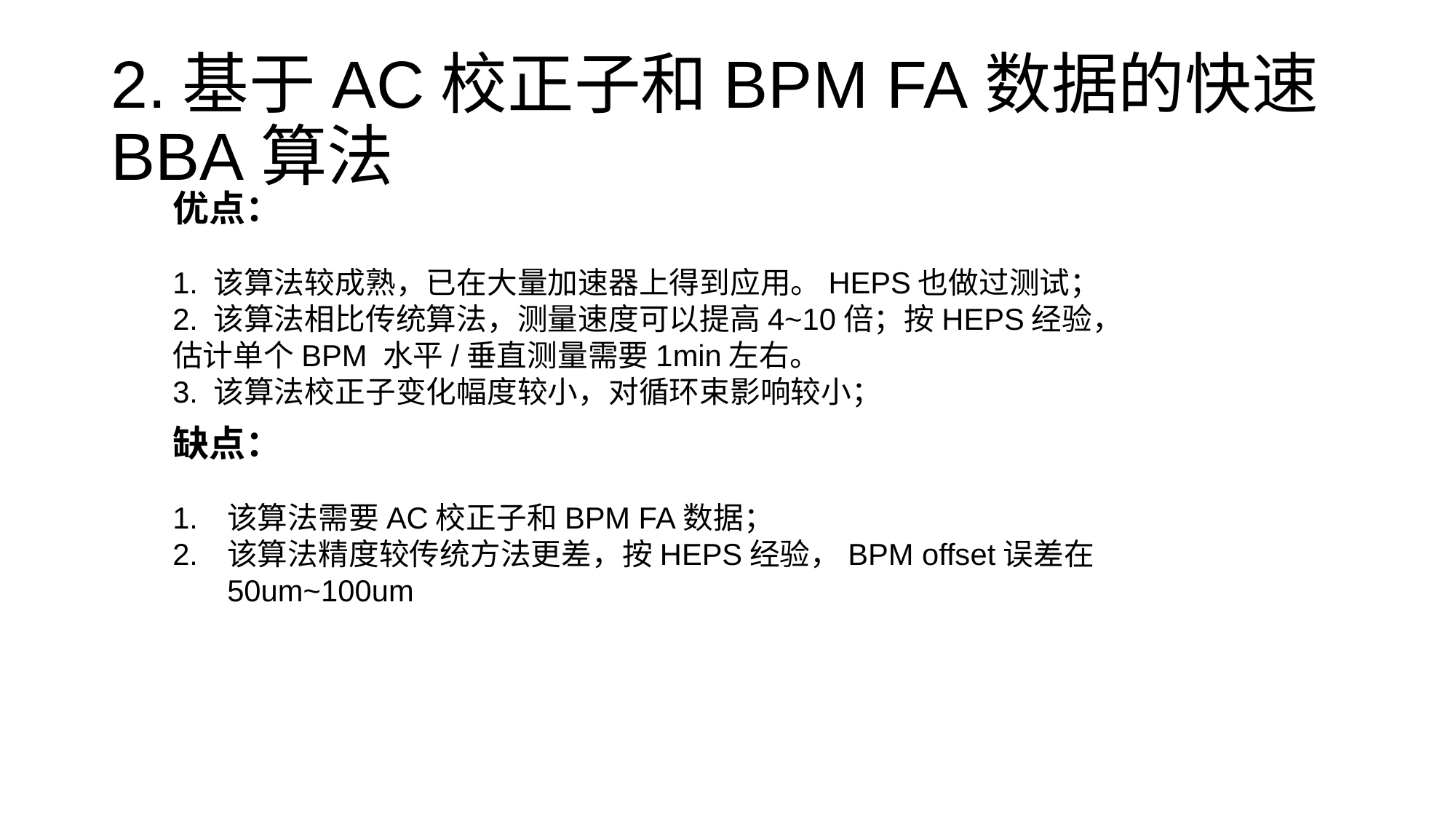

# 2.基于AC校正子和BPM FA数据的快速BBA算法
优点：
1. 该算法较成熟，已在大量加速器上得到应用。HEPS也做过测试；
2. 该算法相比传统算法，测量速度可以提高4~10倍；按HEPS经验，估计单个BPM 水平/垂直测量需要1min左右。
3. 该算法校正子变化幅度较小，对循环束影响较小；
缺点：
该算法需要AC校正子和BPM FA数据；
该算法精度较传统方法更差，按HEPS经验，BPM offset误差在50um~100um